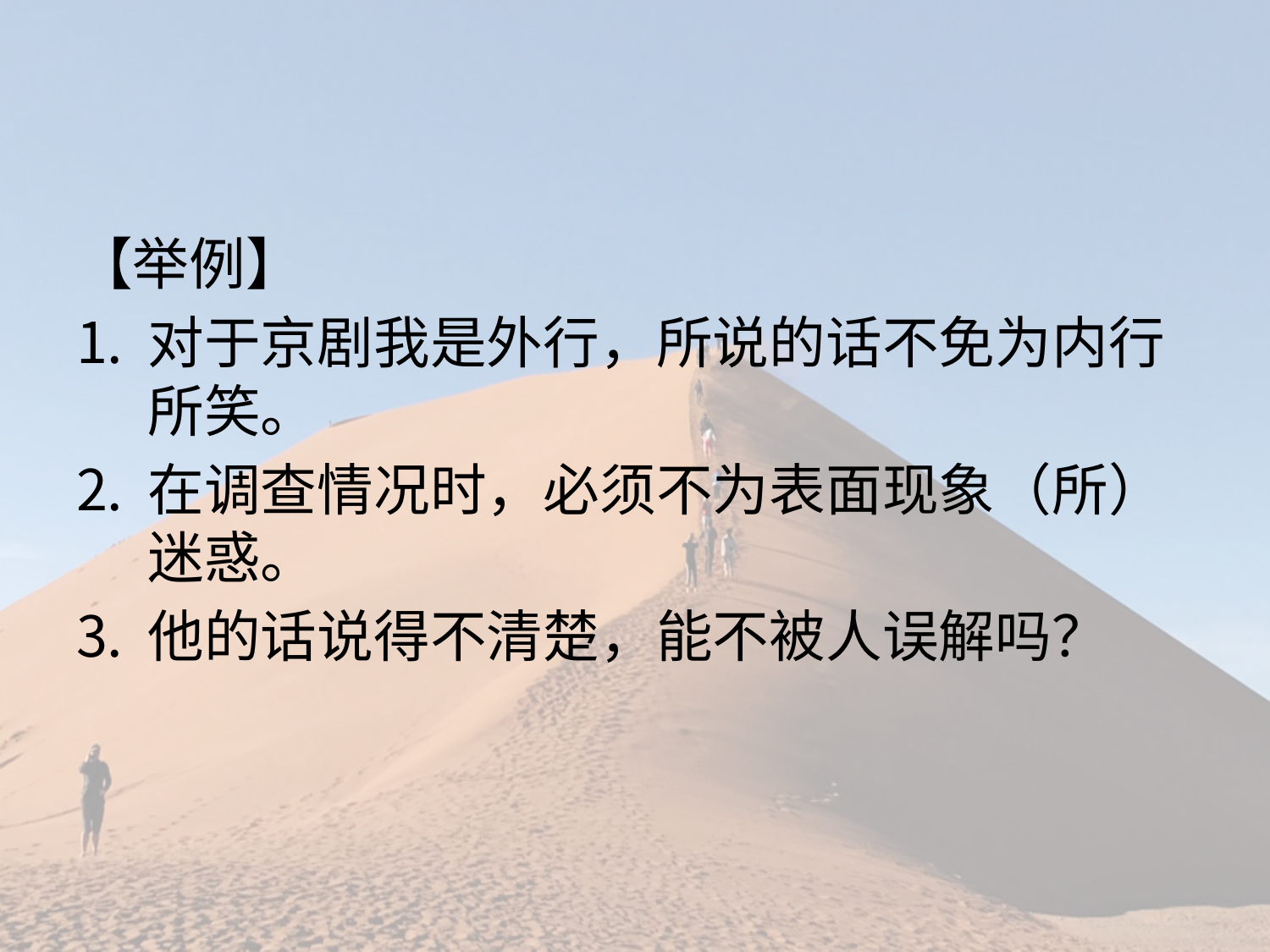

#
【举例】
对于京剧我是外行，所说的话不免为内行所笑。
在调查情况时，必须不为表面现象（所）迷惑。
他的话说得不清楚，能不被人误解吗？